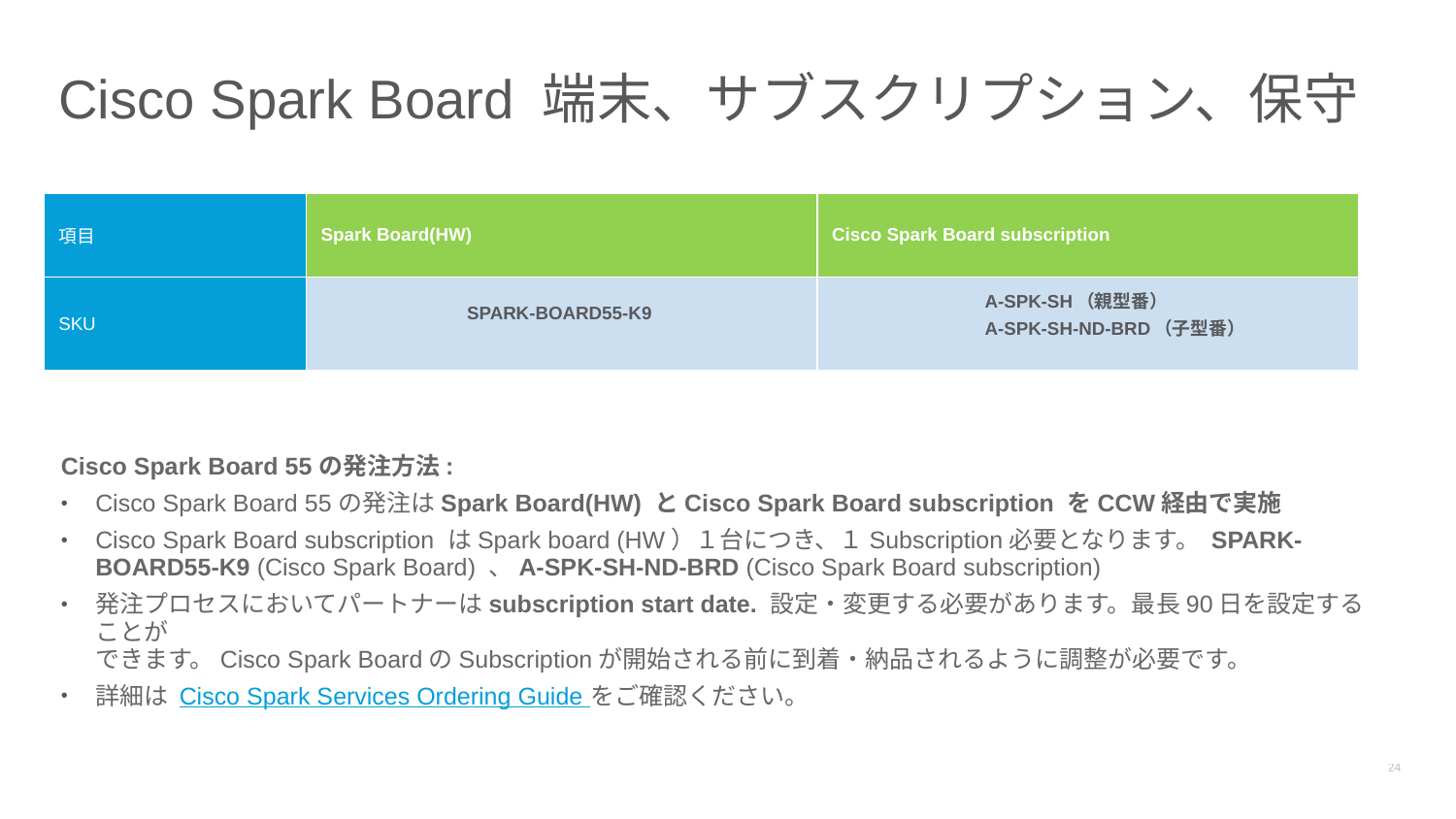

Cisco Spark Board 端末、サブスクリプション、保守
| 項目 | Spark Board(HW) | Cisco Spark Board subscription |
| --- | --- | --- |
| SKU | SPARK-BOARD55-K9 | A-SPK-SH（親型番） A-SPK-SH-ND-BRD（子型番） |
Cisco Spark Board 55の発注方法:
Cisco Spark Board 55の発注はSpark Board(HW) とCisco Spark Board subscription をCCW経由で実施
Cisco Spark Board subscription はSpark board (HW）１台につき、１Subscription必要となります。 SPARK-BOARD55-K9 (Cisco Spark Board) 、A-SPK-SH-ND-BRD (Cisco Spark Board subscription)
発注プロセスにおいてパートナーはsubscription start date. 設定・変更する必要があります。最長90日を設定することが
できます。Cisco Spark BoardのSubscriptionが開始される前に到着・納品されるように調整が必要です。
詳細は Cisco Spark Services Ordering Guide をご確認ください。